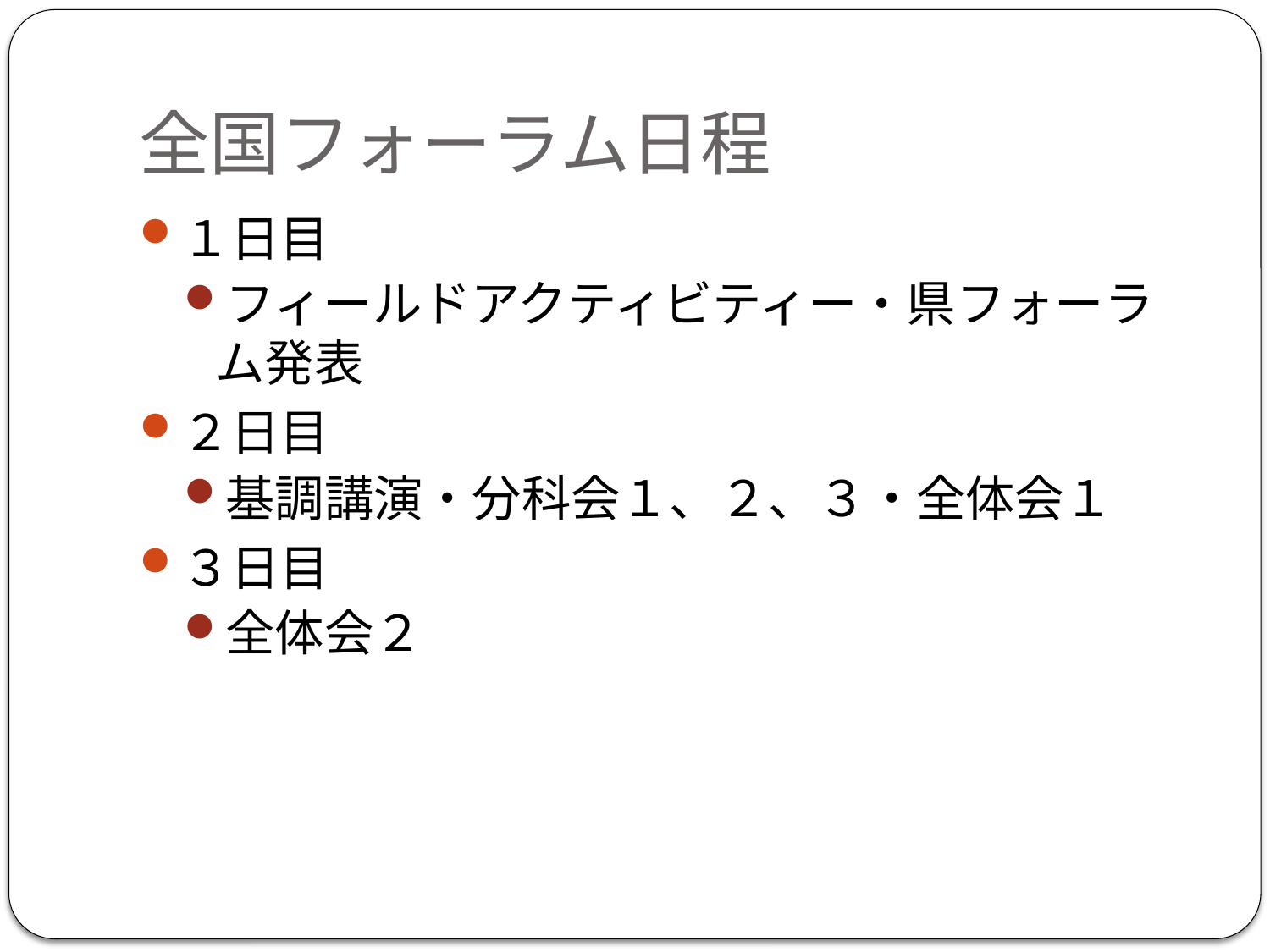

# 全国フォーラム日程
１日目
フィールドアクティビティー・県フォーラム発表
２日目
基調講演・分科会１、２、３・全体会１
３日目
全体会２